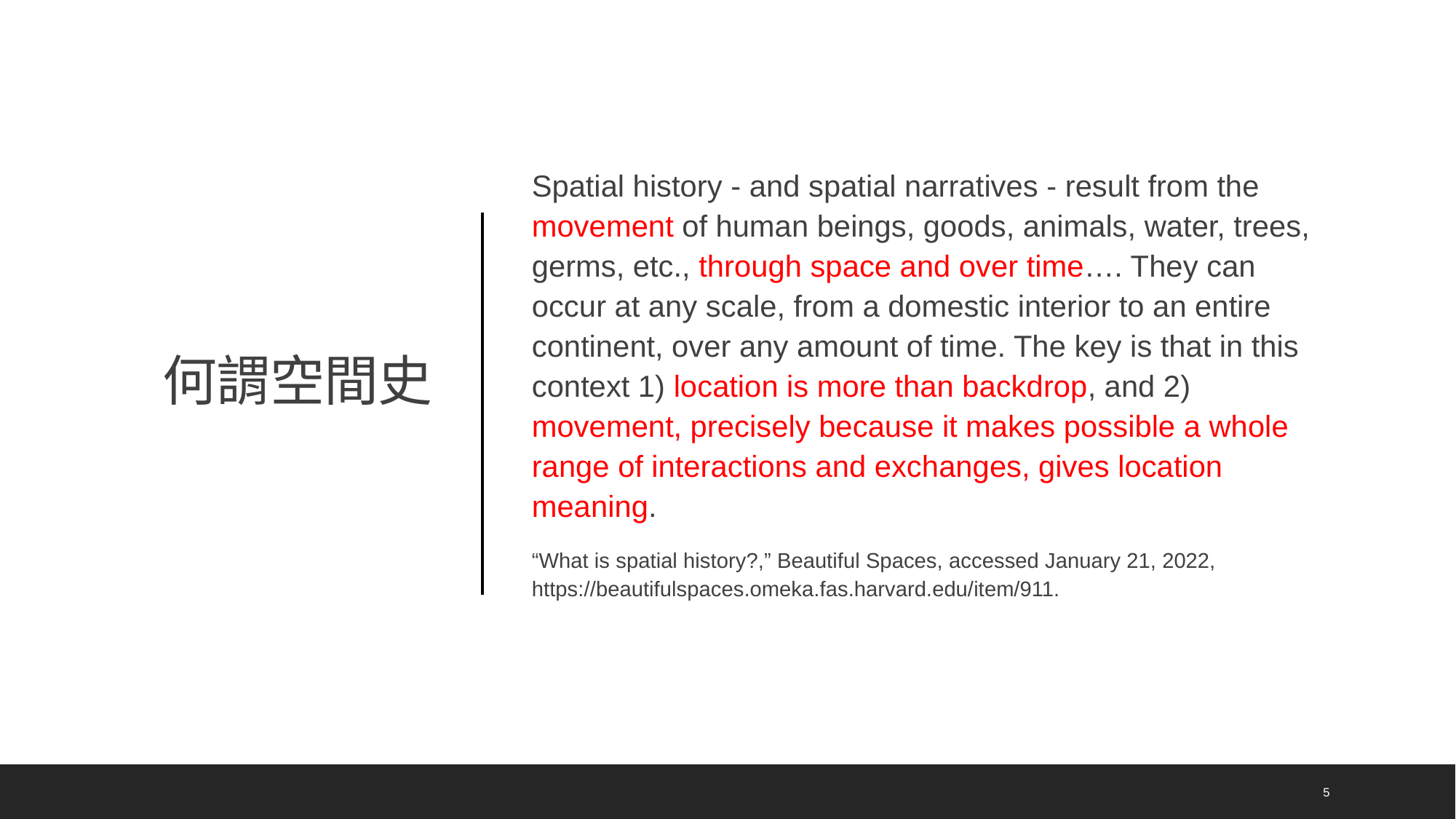

Spatial history - and spatial narratives - result from the movement of human beings, goods, animals, water, trees, germs, etc., through space and over time…. They can occur at any scale, from a domestic interior to an entire continent, over any amount of time. The key is that in this context 1) location is more than backdrop, and 2) movement, precisely because it makes possible a whole range of interactions and exchanges, gives location meaning.
“What is spatial history?,” Beautiful Spaces, accessed January 21, 2022, https://beautifulspaces.omeka.fas.harvard.edu/item/911.
# 何謂空間史

5